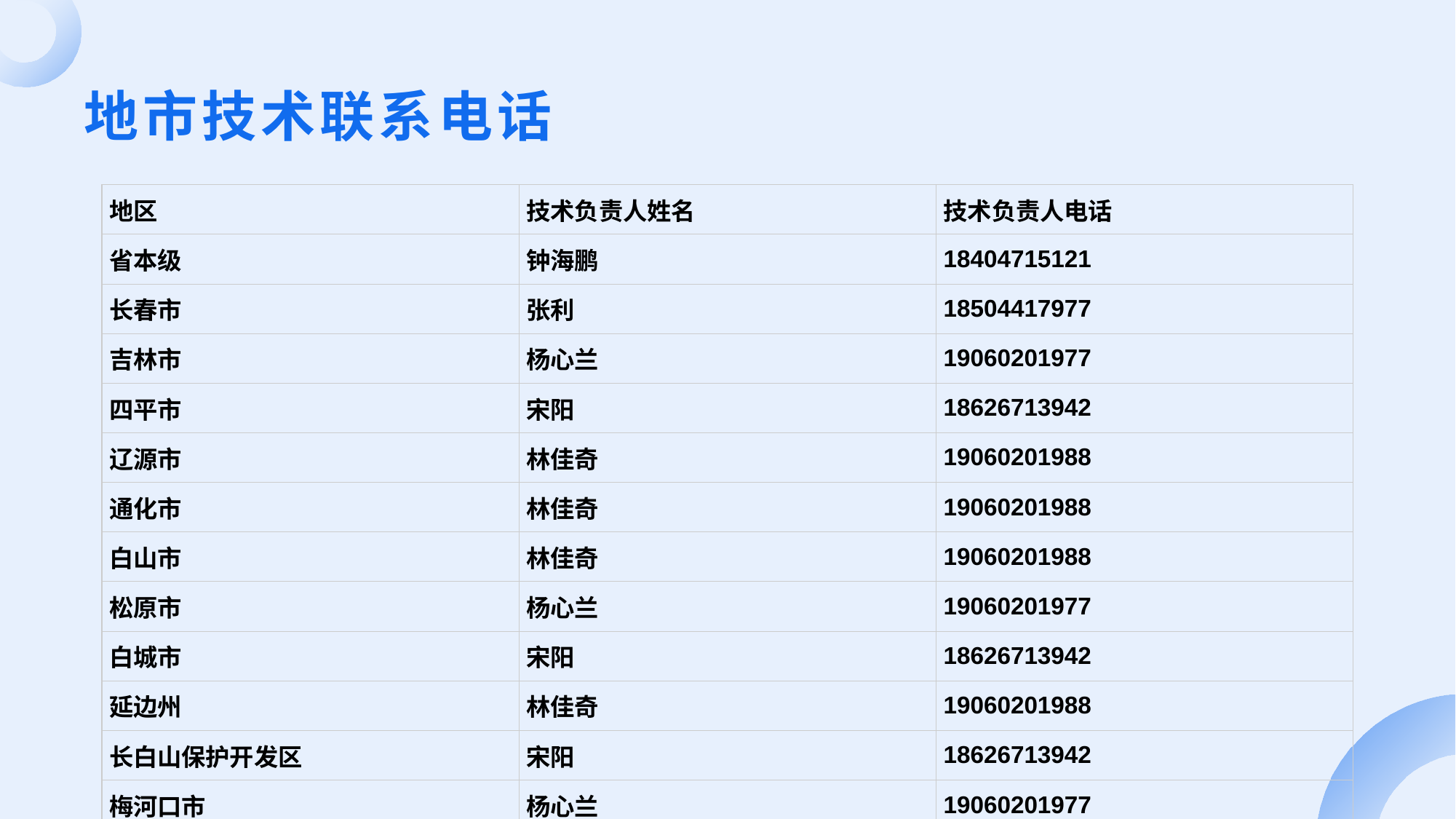

地市技术联系电话
| 地区 | 技术负责人姓名 | 技术负责人电话 |
| --- | --- | --- |
| 省本级 | 钟海鹏 | 18404715121 |
| 长春市 | 张利 | 18504417977 |
| 吉林市 | 杨心兰 | 19060201977 |
| 四平市 | 宋阳 | 18626713942 |
| 辽源市 | 林佳奇 | 19060201988 |
| 通化市 | 林佳奇 | 19060201988 |
| 白山市 | 林佳奇 | 19060201988 |
| 松原市 | 杨心兰 | 19060201977 |
| 白城市 | 宋阳 | 18626713942 |
| 延边州 | 林佳奇 | 19060201988 |
| 长白山保护开发区 | 宋阳 | 18626713942 |
| 梅河口市 | 杨心兰 | 19060201977 |